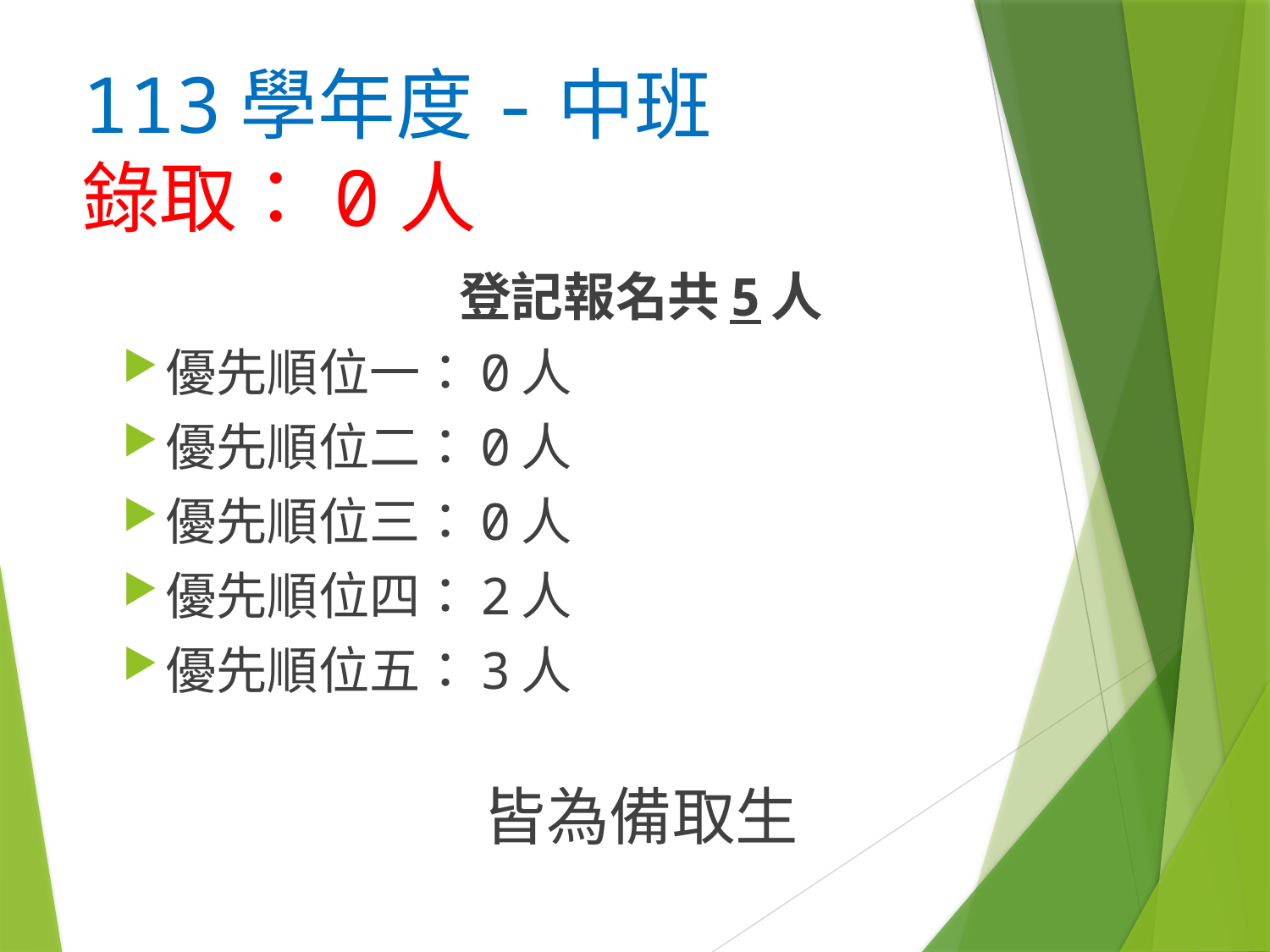

# 113學年度-中班 錄取：0人
登記報名共5人
優先順位一：0人
優先順位二：0人
優先順位三：0人
優先順位四：2人
優先順位五：3人

皆為備取生